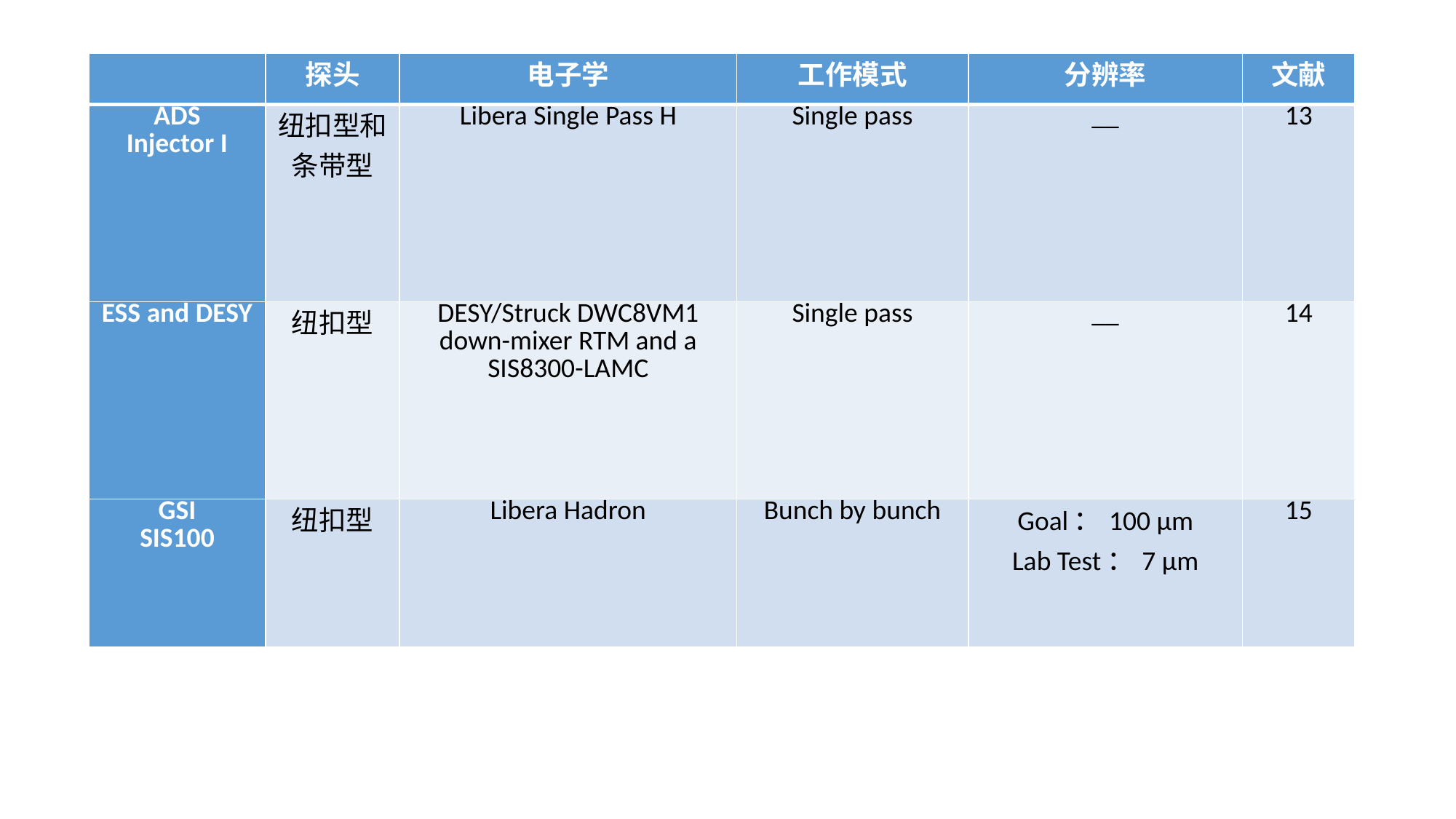

#
|  | 探头 | 电子学 | 工作模式 | 分辨率 | 文献 |
| --- | --- | --- | --- | --- | --- |
| ADS Injector I | 纽扣型和条带型 | Libera Single Pass H | Single pass | \_\_ | 13 |
| ESS and DESY | 纽扣型 | DESY/Struck DWC8VM1 down-mixer RTM and a SIS8300-LAMC | Single pass | \_\_ | 14 |
| GSI SIS100 | 纽扣型 | Libera Hadron | Bunch by bunch | Goal：100 μm Lab Test：7 μm | 15 |